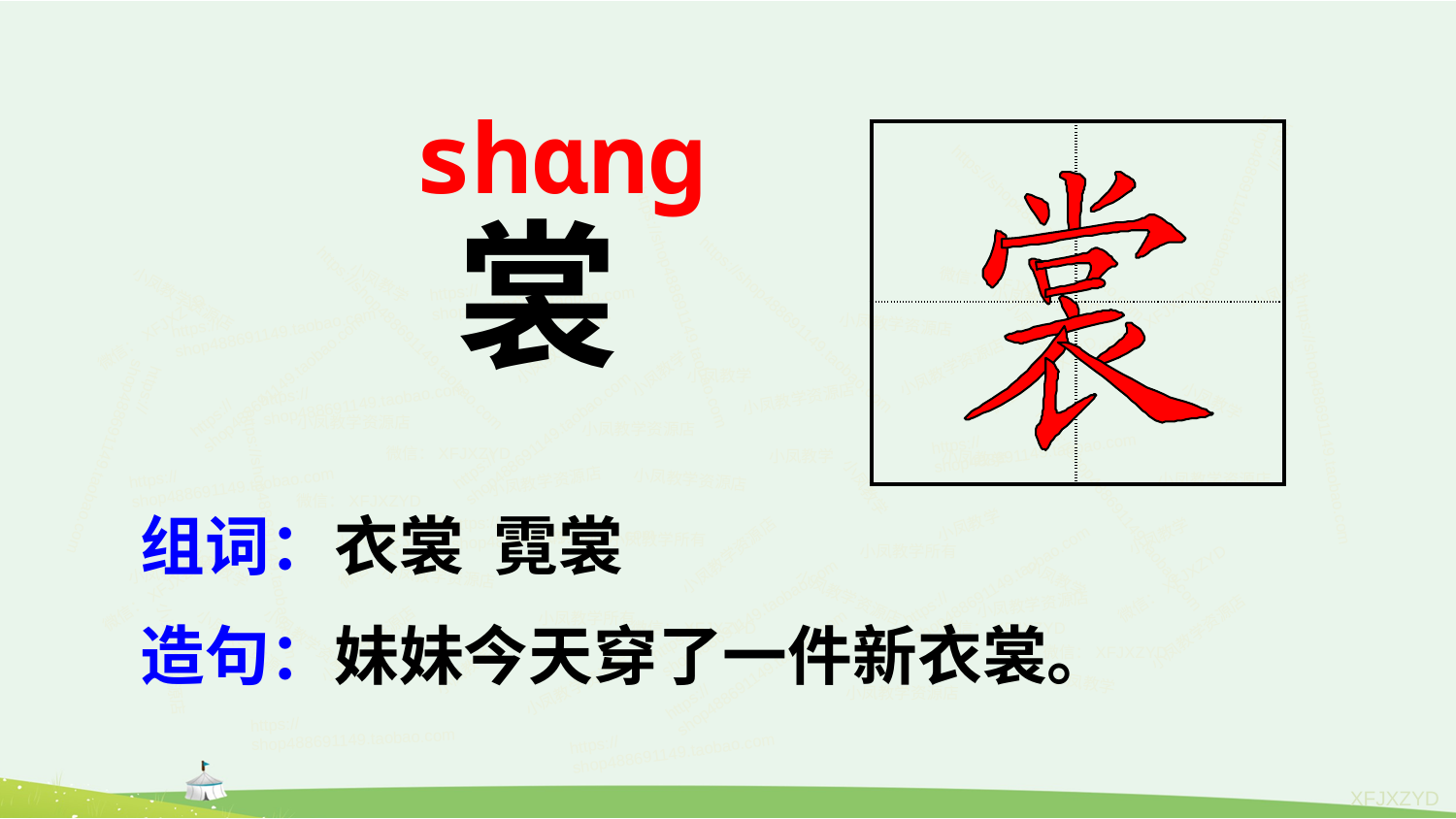

shɑnɡ
|  |  |
| --- | --- |
|  |  |

裳

组词：衣裳  霓裳
造句：妹妹今天穿了一件新衣裳。